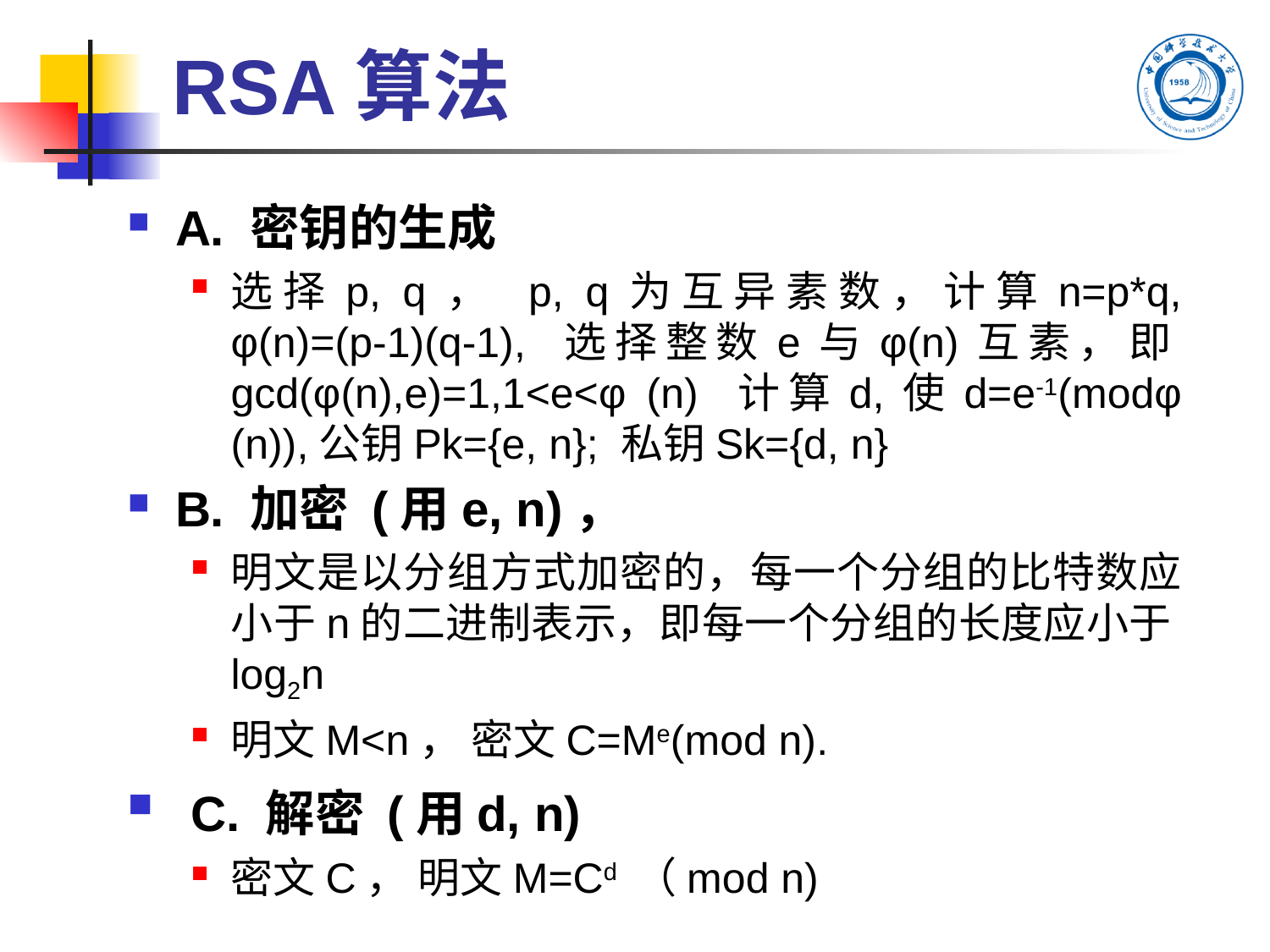

# RSA算法
A. 密钥的生成
选择p, q， p, q为互异素数，计算n=p*q, φ(n)=(p-1)(q-1), 选择整数e与φ(n)互素，即gcd(φ(n),e)=1,1<e<φ (n) 计算d,使d=e-1(modφ (n)),公钥Pk={e, n}; 私钥Sk={d, n}
B. 加密 (用e, n)，
明文是以分组方式加密的，每一个分组的比特数应小于n的二进制表示，即每一个分组的长度应小于log2n
明文M<n， 密文C=Me(mod n).
 C. 解密 (用d, n)
密文C， 明文M=Cd （mod n)